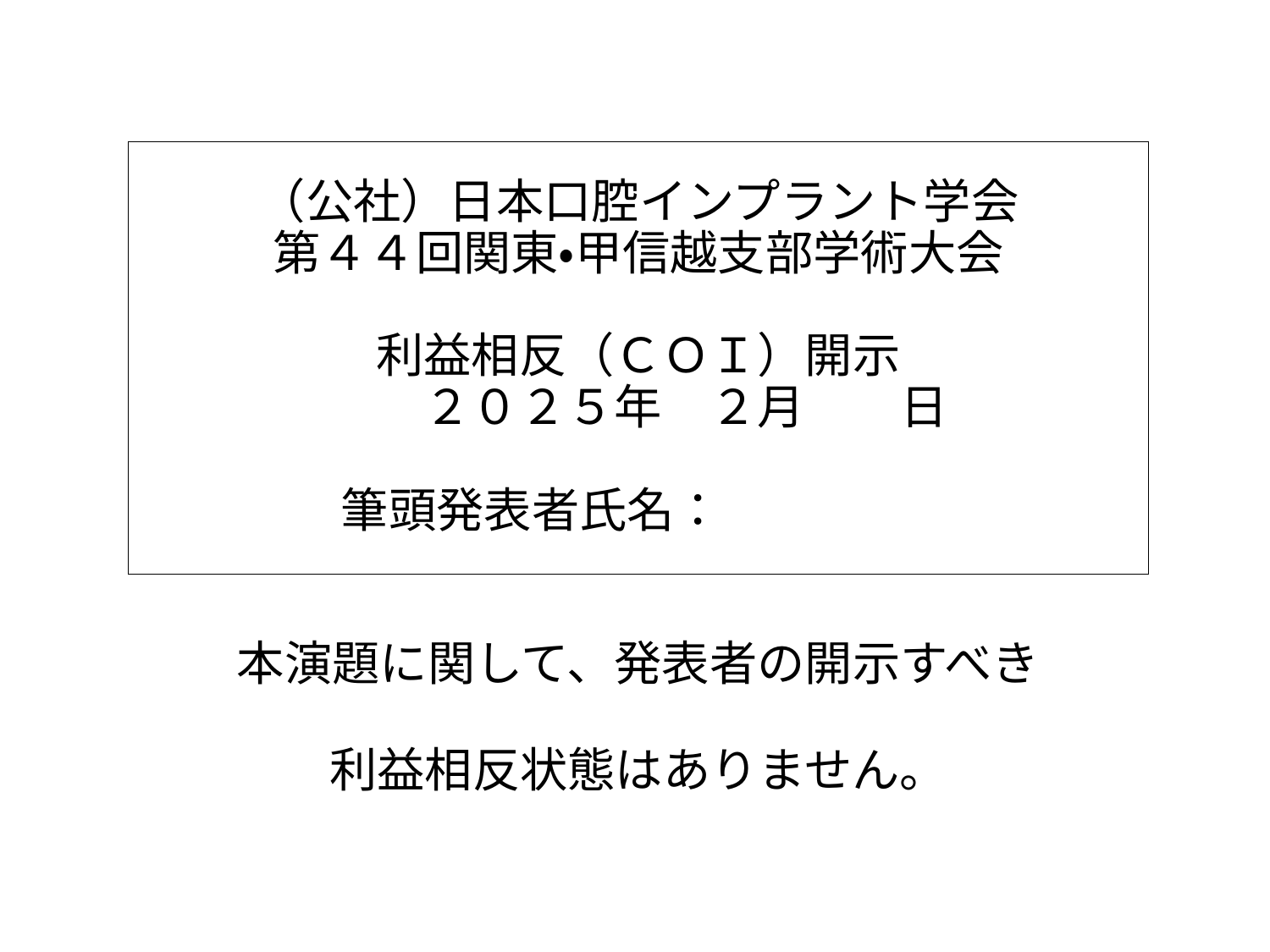

# （公社）日本口腔インプラント学会 第４４回関東・甲信越支部学術大会 利益相反（ＣＯＩ）開示 　　２０２５年　２月　　日
筆頭発表者氏名：
本演題に関して、発表者の開示すべき

利益相反状態はありません。